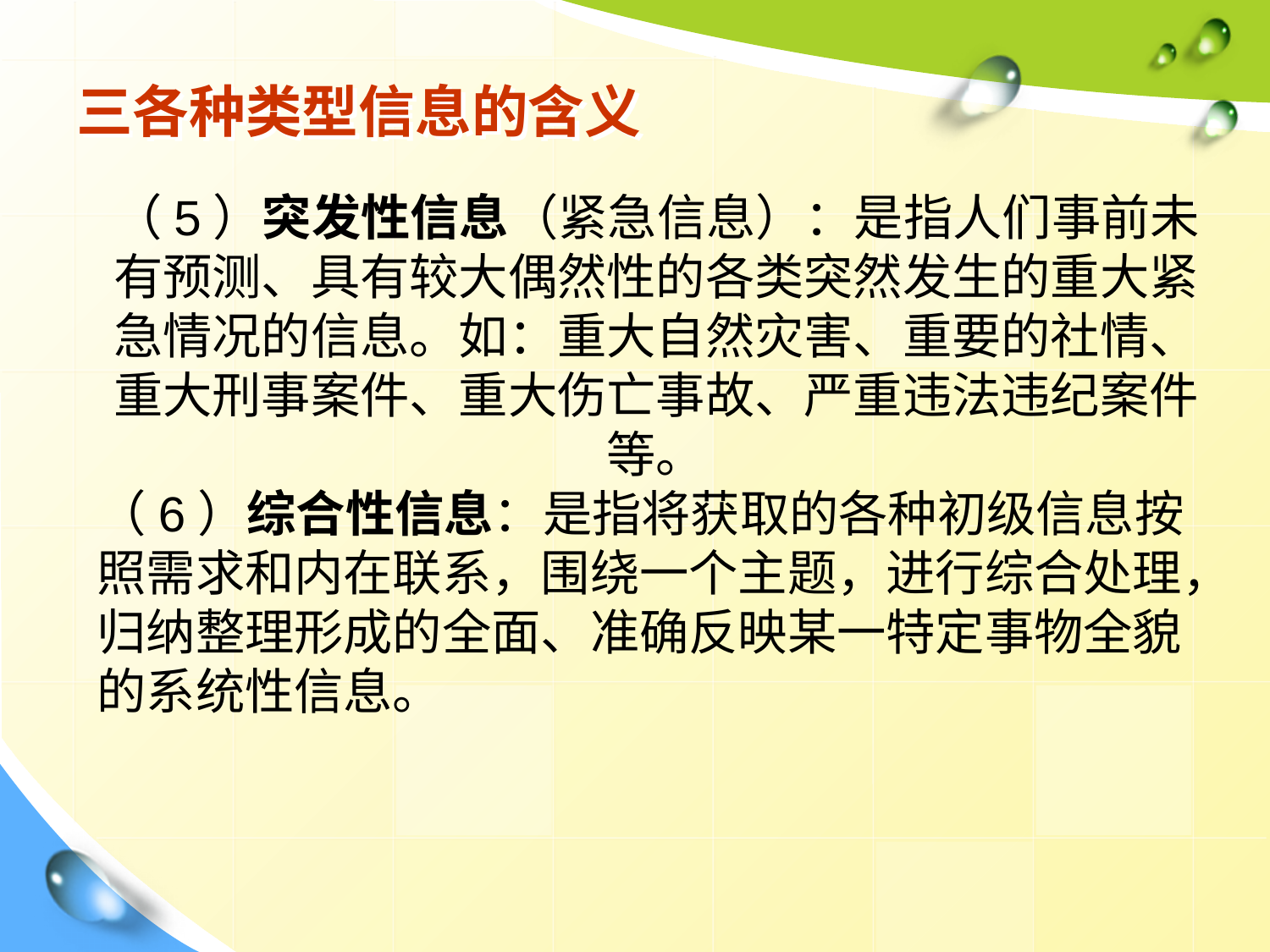

# 三各种类型信息的含义
（5）突发性信息（紧急信息）：是指人们事前未有预测、具有较大偶然性的各类突然发生的重大紧急情况的信息。如：重大自然灾害、重要的社情、重大刑事案件、重大伤亡事故、严重违法违纪案件等。
（6）综合性信息：是指将获取的各种初级信息按照需求和内在联系，围绕一个主题，进行综合处理，归纳整理形成的全面、准确反映某一特定事物全貌的系统性信息。